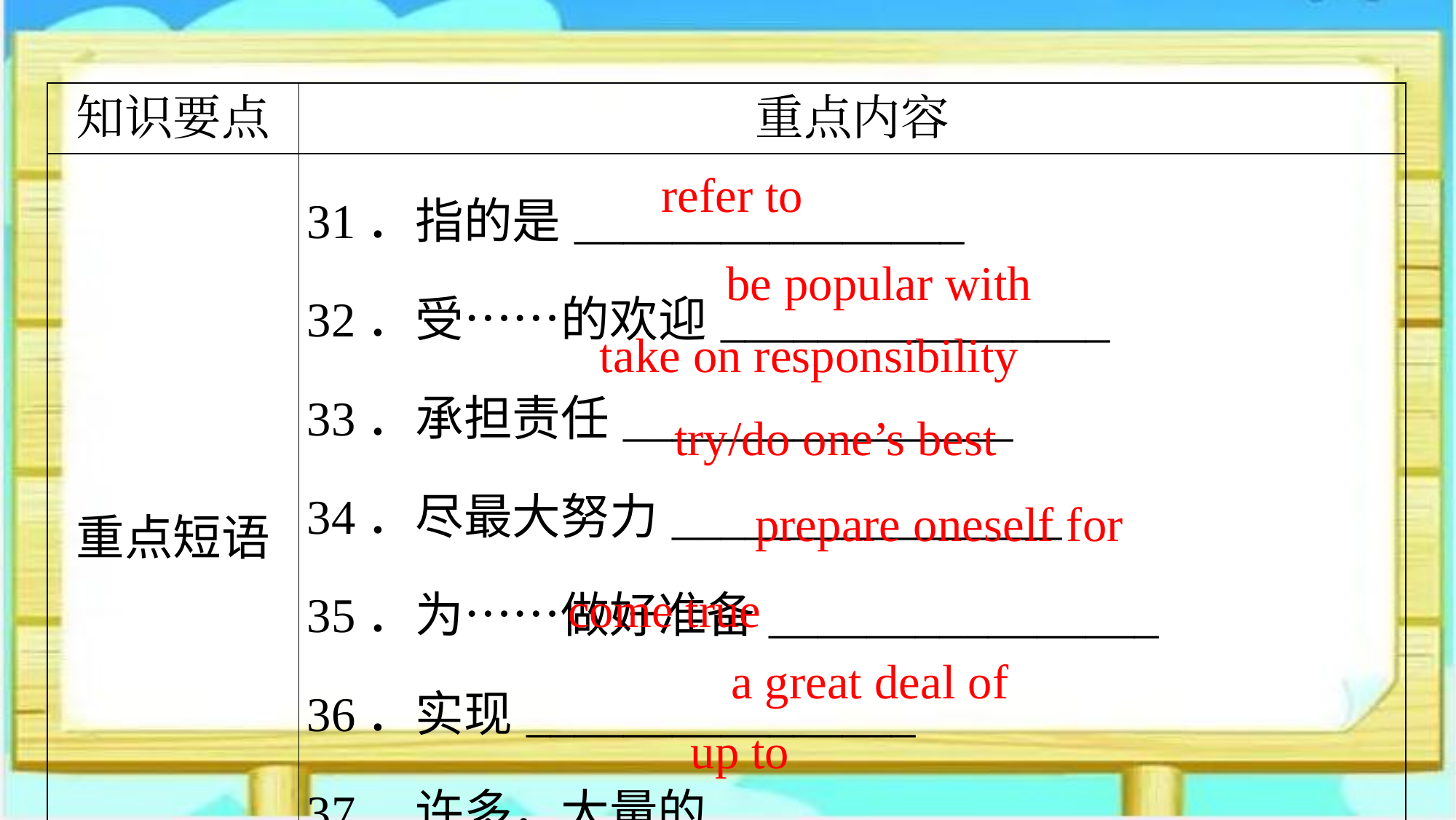

| 知识要点 | 重点内容 |
| --- | --- |
| 重点短语 | 31．指的是\_\_\_\_\_\_\_\_\_\_\_\_\_\_\_\_ 32．受……的欢迎\_\_\_\_\_\_\_\_\_\_\_\_\_\_\_\_ 33．承担责任\_\_\_\_\_\_\_\_\_\_\_\_\_\_\_\_ 34．尽最大努力\_\_\_\_\_\_\_\_\_\_\_\_\_\_\_\_ 35．为……做好准备\_\_\_\_\_\_\_\_\_\_\_\_\_\_\_\_ 36．实现\_\_\_\_\_\_\_\_\_\_\_\_\_\_\_\_ 37．许多，大量的\_\_\_\_\_\_\_\_\_\_\_\_\_\_\_\_ 38．高达……\_\_\_\_\_\_\_\_\_\_\_\_\_\_\_\_ |
refer to
be popular with
take on responsibility
try/do one’s best
prepare oneself for
come true
a great deal of
up to